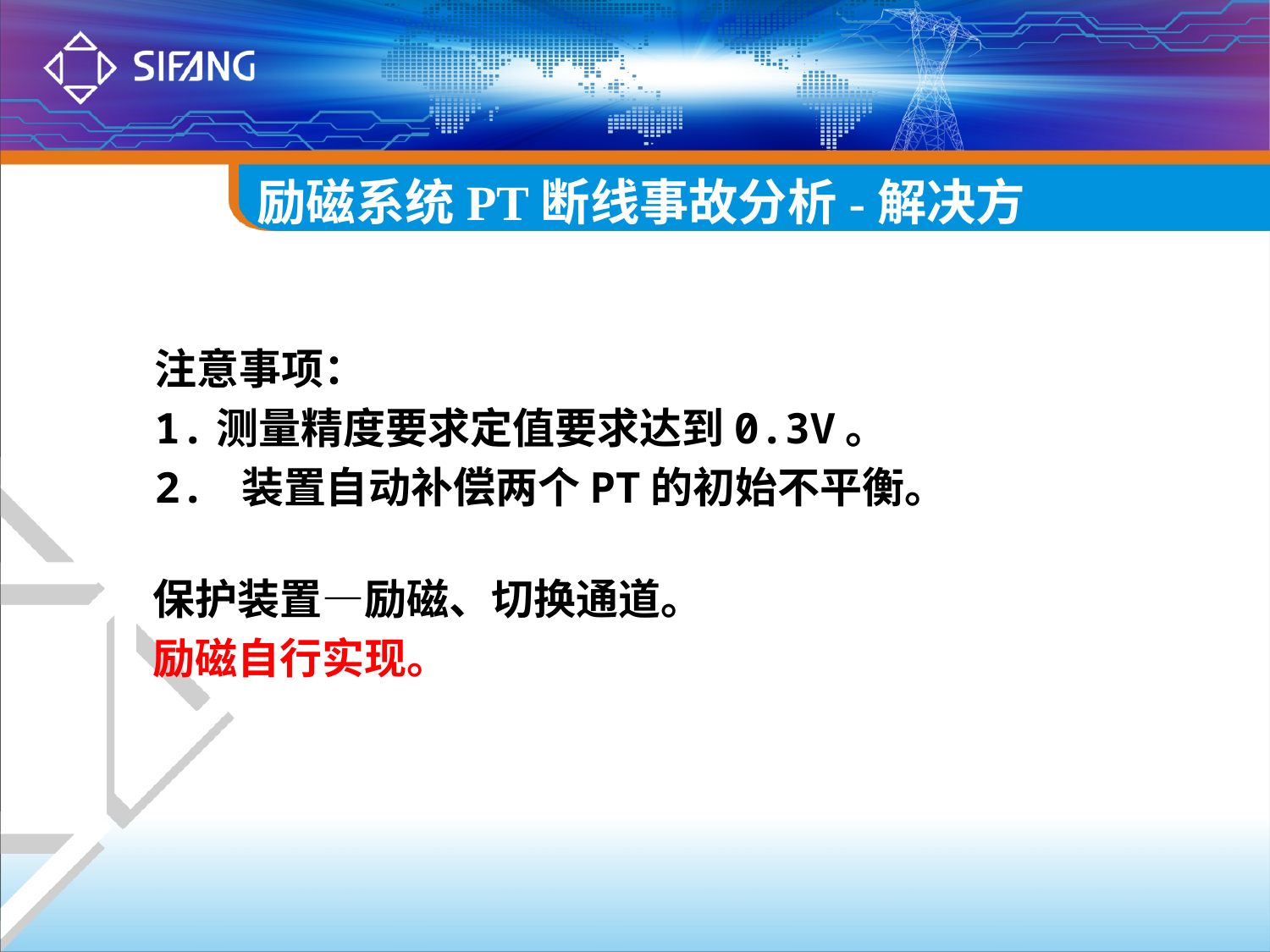

励磁系统PT断线事故分析-解决方案
注意事项：
1.测量精度要求定值要求达到0.3V。
2. 装置自动补偿两个PT的初始不平衡。
保护装置—励磁、切换通道。
励磁自行实现。